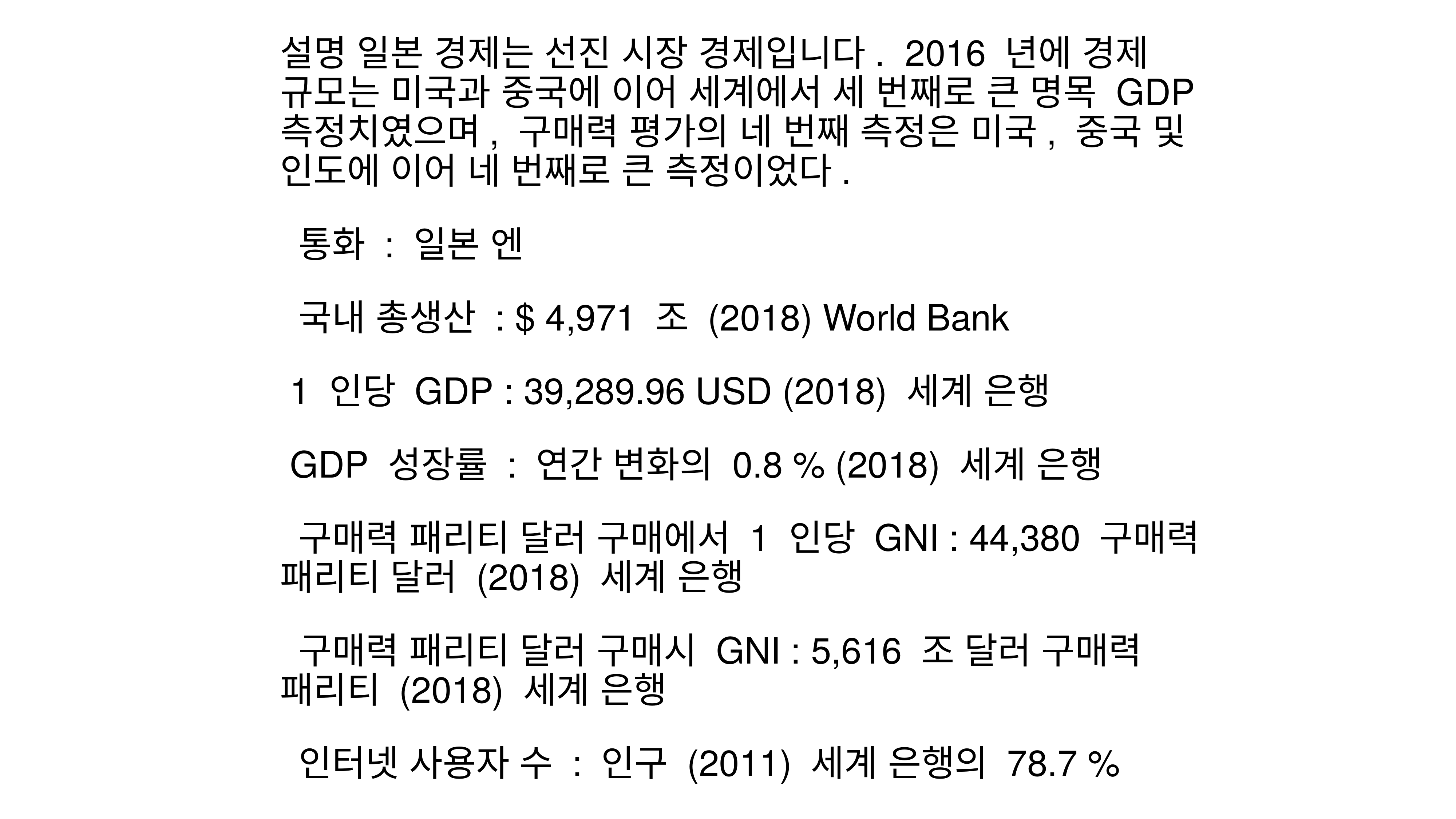

설명 일본 경제는 선진 시장 경제입니다.  2016 년에 경제 규모는 미국과 중국에 이어 세계에서 세 번째로 큰 명목 GDP 측정치였으며, 구매력 평가의 네 번째 측정은 미국, 중국 및 인도에 이어 네 번째로 큰 측정이었다.
 통화 : 일본 엔
 국내 총생산 : $ 4,971 조 (2018) World Bank
 1 인당 GDP : 39,289.96 USD (2018) 세계 은행
 GDP 성장률 : 연간 변화의 0.8 % (2018) 세계 은행
 구매력 패리티 달러 구매에서 1 인당 GNI : 44,380 구매력 패리티 달러 (2018) 세계 은행
 구매력 패리티 달러 구매시 GNI : 5,616 조 달러 구매력 패리티 (2018) 세계 은행
 인터넷 사용자 수 : 인구 (2011) 세계 은행의 78.7 %